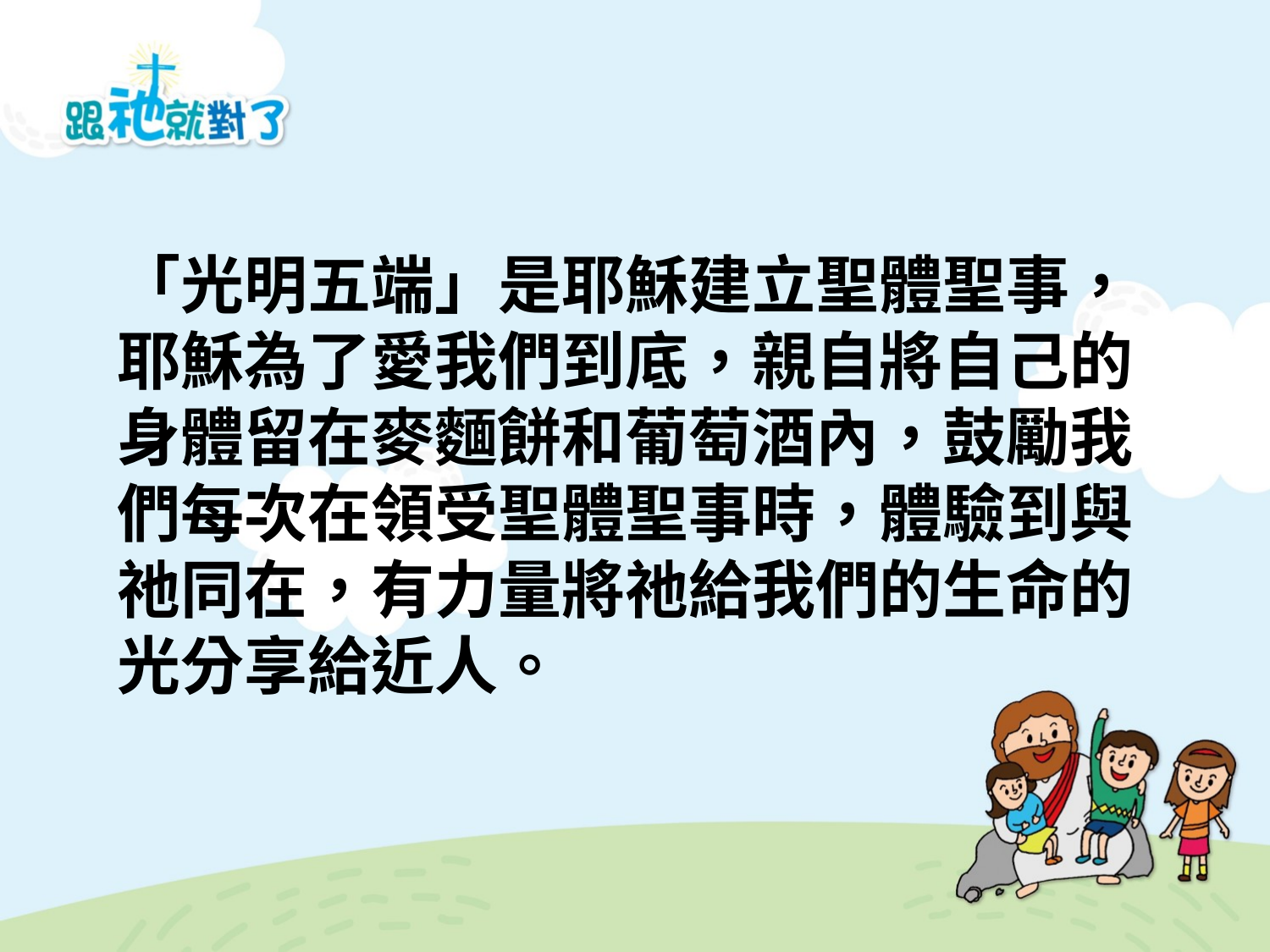

「光明五端」是耶穌建立聖體聖事，耶穌為了愛我們到底，親自將自己的身體留在麥麵餅和葡萄酒內，鼓勵我們每次在領受聖體聖事時，體驗到與祂同在，有力量將祂給我們的生命的光分享給近人。